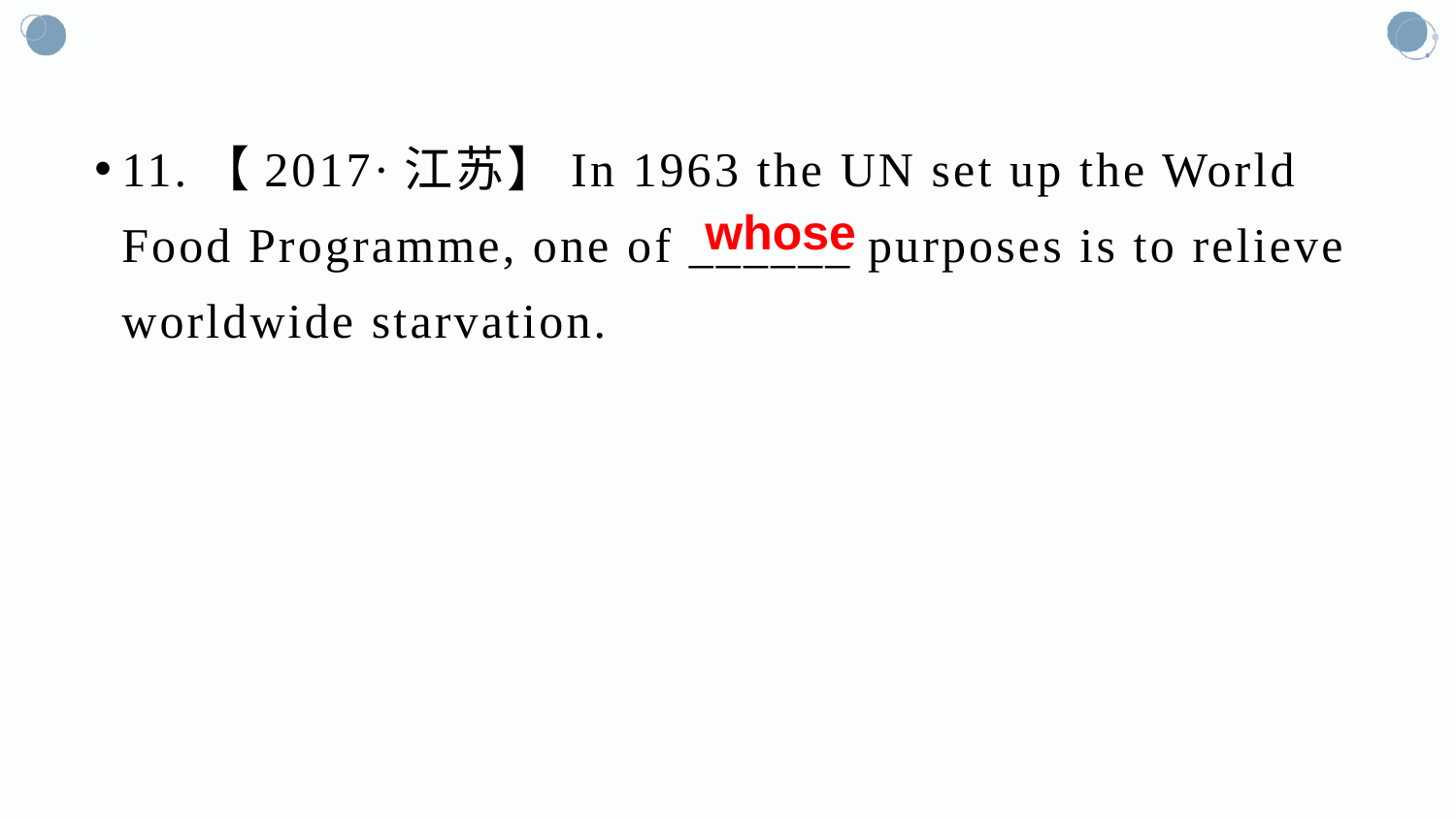

#
11.【2017·江苏】In 1963 the UN set up the World Food Programme, one of ______ purposes is to relieve worldwide starvation.
whose